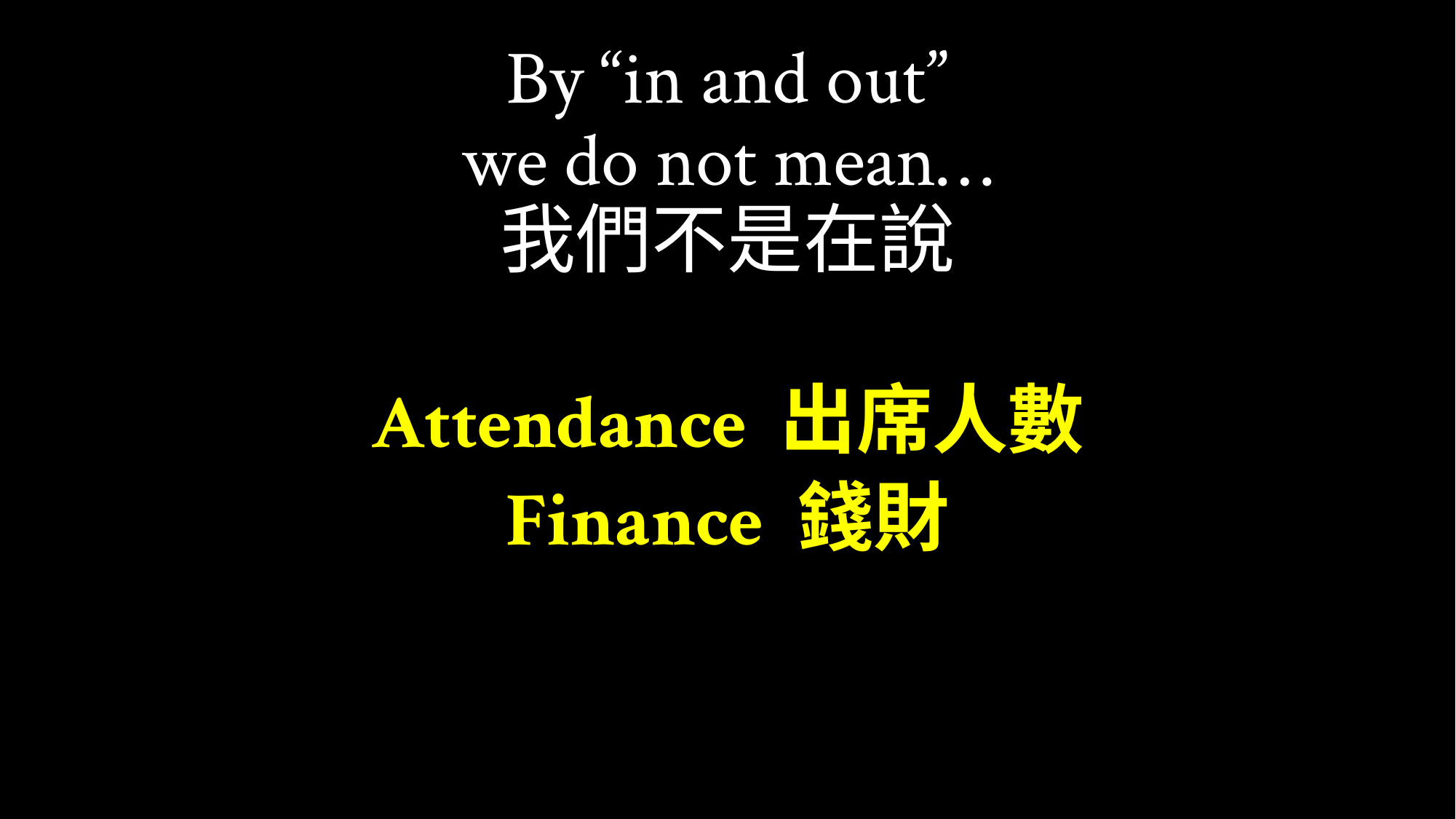

# By “in and out” we do not mean… 我們不是在說
Attendance 出席人數
Finance 錢財